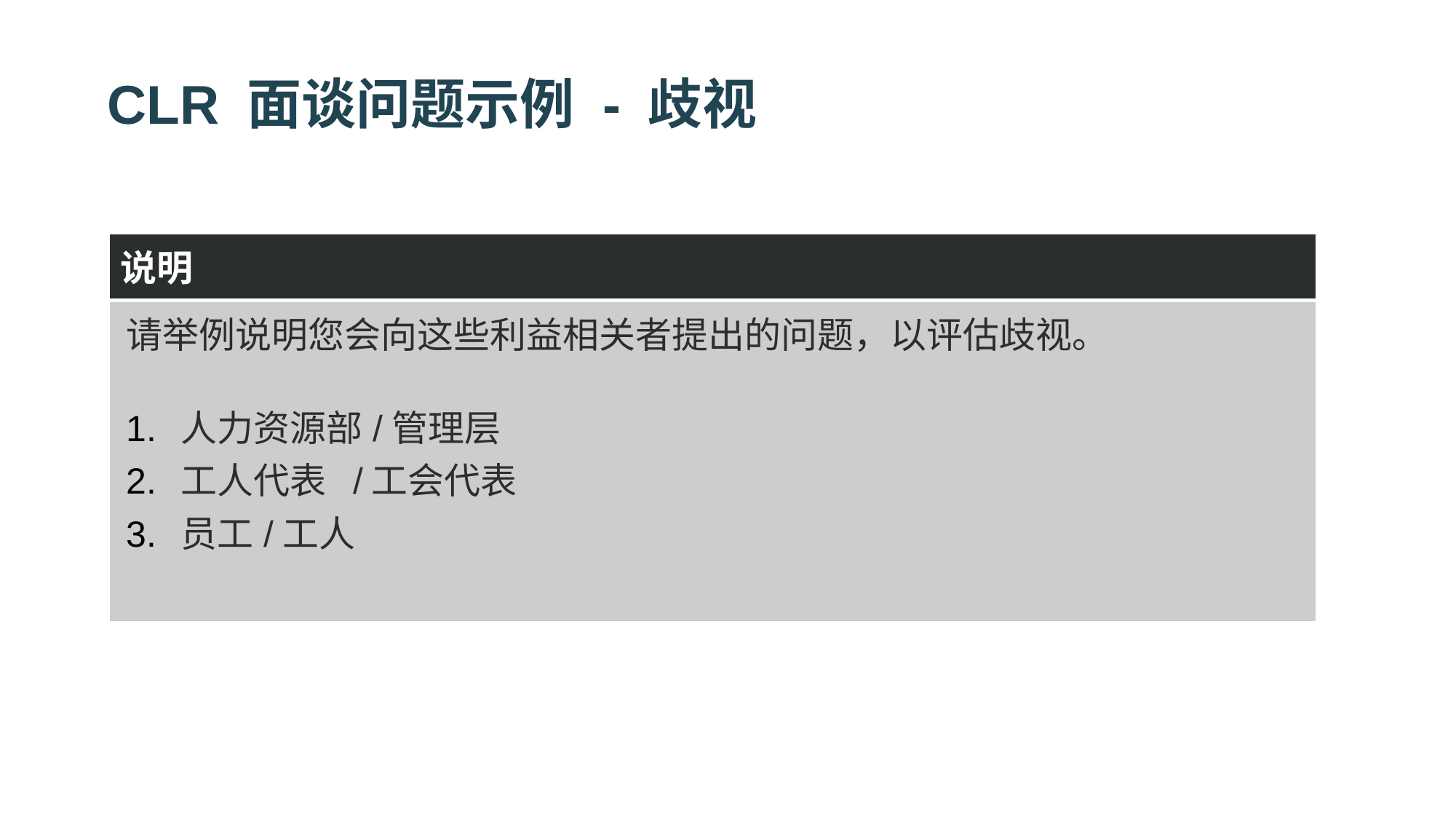

CLR 面谈问题示例 - 歧视
| 说明 |
| --- |
| 请举例说明您会向这些利益相关者提出的问题，以评估歧视。 人力资源部/管理层 工人代表  /工会代表 员工/工人 |